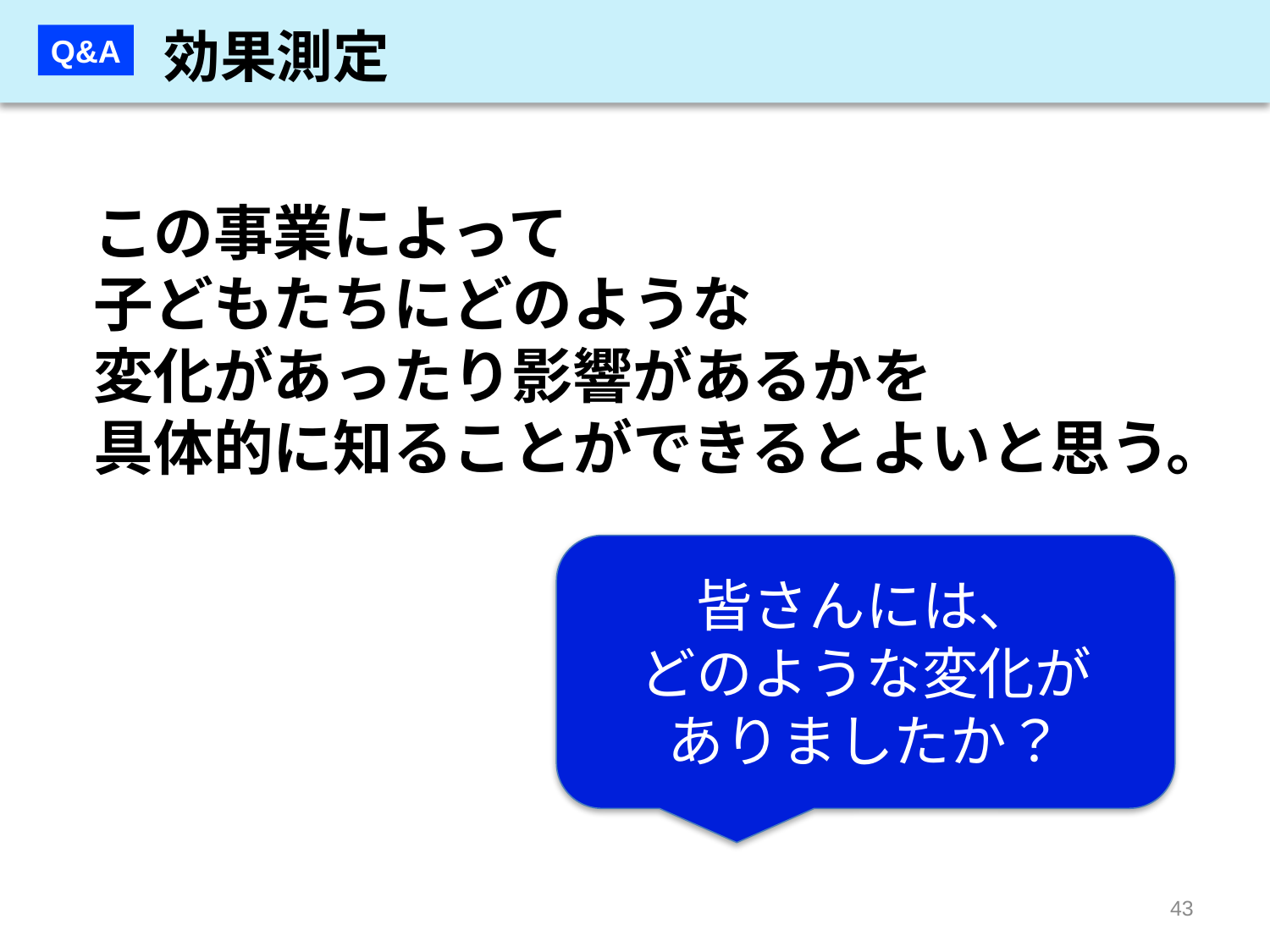

効果測定
Q&A
# この事業によって 子どもたちにどのような 変化があったり影響があるかを 具体的に知ることができるとよいと思う。
皆さんには、
どのような変化が
ありましたか？
43